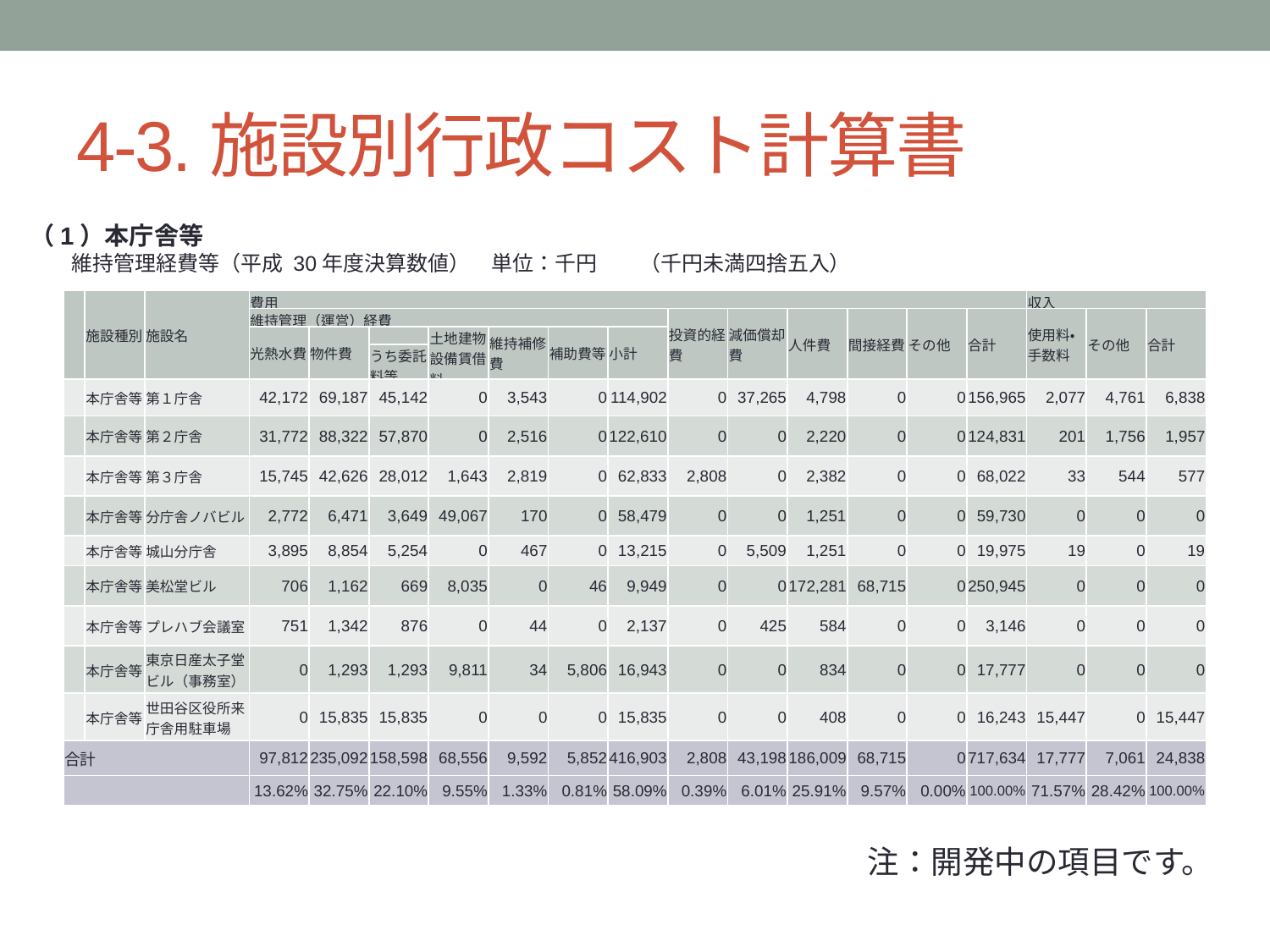

# 4-3.施設別行政コスト計算書
（1）本庁舎等
　　維持管理経費等（平成 30年度決算数値）　単位：千円　　（千円未満四捨五入）
|  | 施設種別 | 施設名 | 費用 |  |  |  |  |  |  |  |  |  |  |  |  | 収入 |  |  |
| --- | --- | --- | --- | --- | --- | --- | --- | --- | --- | --- | --- | --- | --- | --- | --- | --- | --- | --- |
|  |  |  | 維持管理（運営）経費 |  |  |  |  |  |  | 投資的経費 | 減価償却費 | 人件費 | 間接経費 | その他 | 合計 | 使用料・手数料 | その他 | 合計 |
|  |  |  | 光熱水費 | 物件費 |  | 土地建物設備賃借料 | 維持補修費 | 補助費等 | 小計 |  |  |  |  |  |  |  |  |  |
|  |  |  |  |  | うち委託料等 |  |  |  |  |  |  |  |  |  |  |  |  |  |
|  | 本庁舎等 | 第１庁舎 | 42,172 | 69,187 | 45,142 | 0 | 3,543 | 0 | 114,902 | 0 | 37,265 | 4,798 | 0 | 0 | 156,965 | 2,077 | 4,761 | 6,838 |
|  | 本庁舎等 | 第２庁舎 | 31,772 | 88,322 | 57,870 | 0 | 2,516 | 0 | 122,610 | 0 | 0 | 2,220 | 0 | 0 | 124,831 | 201 | 1,756 | 1,957 |
|  | 本庁舎等 | 第３庁舎 | 15,745 | 42,626 | 28,012 | 1,643 | 2,819 | 0 | 62,833 | 2,808 | 0 | 2,382 | 0 | 0 | 68,022 | 33 | 544 | 577 |
|  | 本庁舎等 | 分庁舎ノバビル | 2,772 | 6,471 | 3,649 | 49,067 | 170 | 0 | 58,479 | 0 | 0 | 1,251 | 0 | 0 | 59,730 | 0 | 0 | 0 |
|  | 本庁舎等 | 城山分庁舎 | 3,895 | 8,854 | 5,254 | 0 | 467 | 0 | 13,215 | 0 | 5,509 | 1,251 | 0 | 0 | 19,975 | 19 | 0 | 19 |
|  | 本庁舎等 | 美松堂ビル | 706 | 1,162 | 669 | 8,035 | 0 | 46 | 9,949 | 0 | 0 | 172,281 | 68,715 | 0 | 250,945 | 0 | 0 | 0 |
|  | 本庁舎等 | プレハブ会議室 | 751 | 1,342 | 876 | 0 | 44 | 0 | 2,137 | 0 | 425 | 584 | 0 | 0 | 3,146 | 0 | 0 | 0 |
|  | 本庁舎等 | 東京日産太子堂ビル（事務室） | 0 | 1,293 | 1,293 | 9,811 | 34 | 5,806 | 16,943 | 0 | 0 | 834 | 0 | 0 | 17,777 | 0 | 0 | 0 |
|  | 本庁舎等 | 世田谷区役所来庁舎用駐車場 | 0 | 15,835 | 15,835 | 0 | 0 | 0 | 15,835 | 0 | 0 | 408 | 0 | 0 | 16,243 | 15,447 | 0 | 15,447 |
| 合計 |  |  | 97,812 | 235,092 | 158,598 | 68,556 | 9,592 | 5,852 | 416,903 | 2,808 | 43,198 | 186,009 | 68,715 | 0 | 717,634 | 17,777 | 7,061 | 24,838 |
|  |  |  | 13.62% | 32.75% | 22.10% | 9.55% | 1.33% | 0.81% | 58.09% | 0.39% | 6.01% | 25.91% | 9.57% | 0.00% | 100.00% | 71.57% | 28.42% | 100.00% |
注：開発中の項目です。